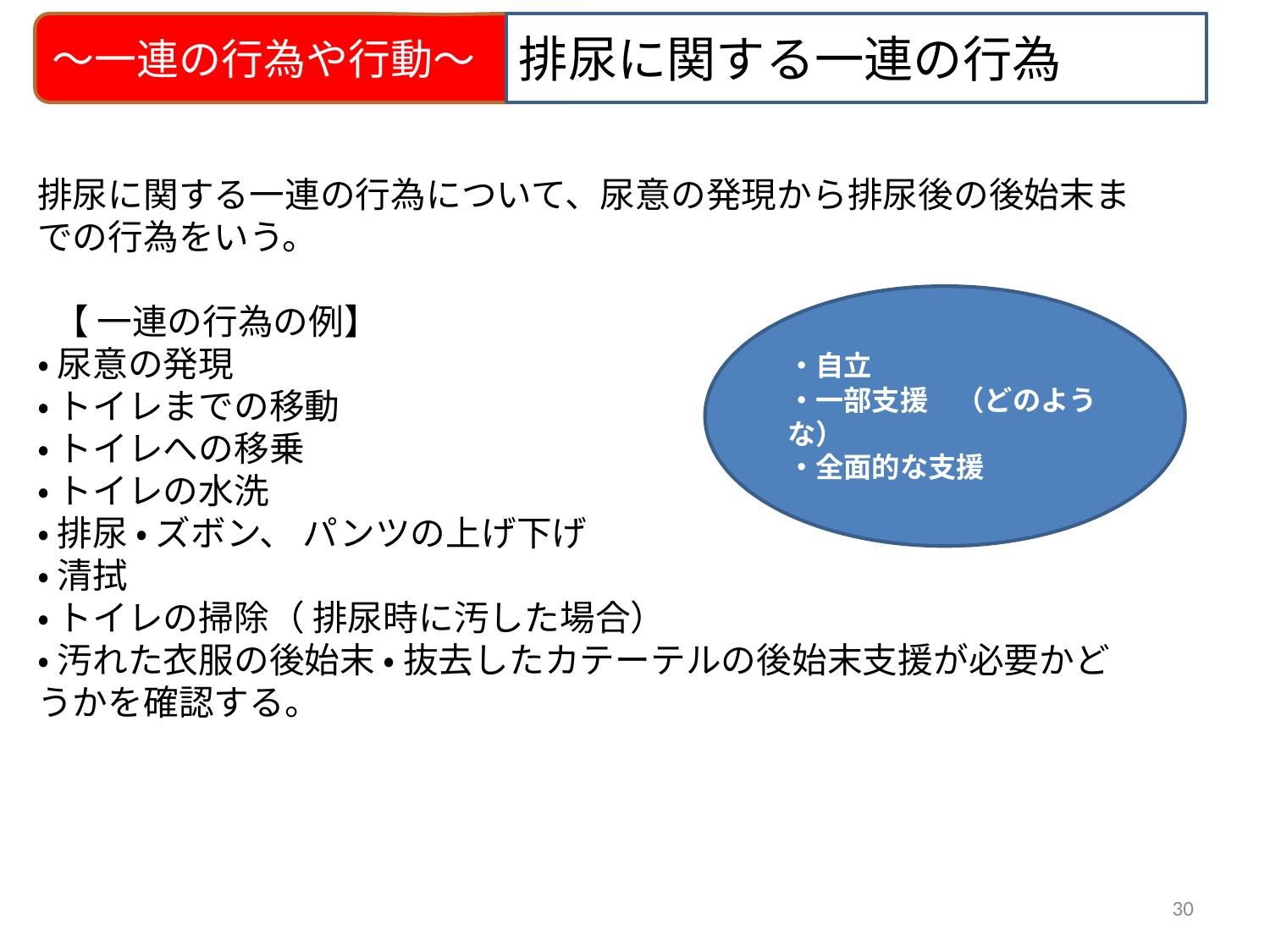

～一連の行為や行動～
排尿に関する一連の行為
排尿に関する一連の行為について、尿意の発現から排尿後の後始末までの行為をいう。

 【 一連の行為の例】
・ 尿意の発現
・ トイレまでの移動
・ トイレへの移乗
・ トイレの水洗
・ 排尿 ・ ズボン、 パンツの上げ下げ
・ 清拭
・ トイレの掃除（ 排尿時に汚した場合）
・ 汚れた衣服の後始末 ・ 抜去したカテーテルの後始末支援が必要かどうかを確認する。

・自立
・一部支援　（どのような）
・全面的な支援
30